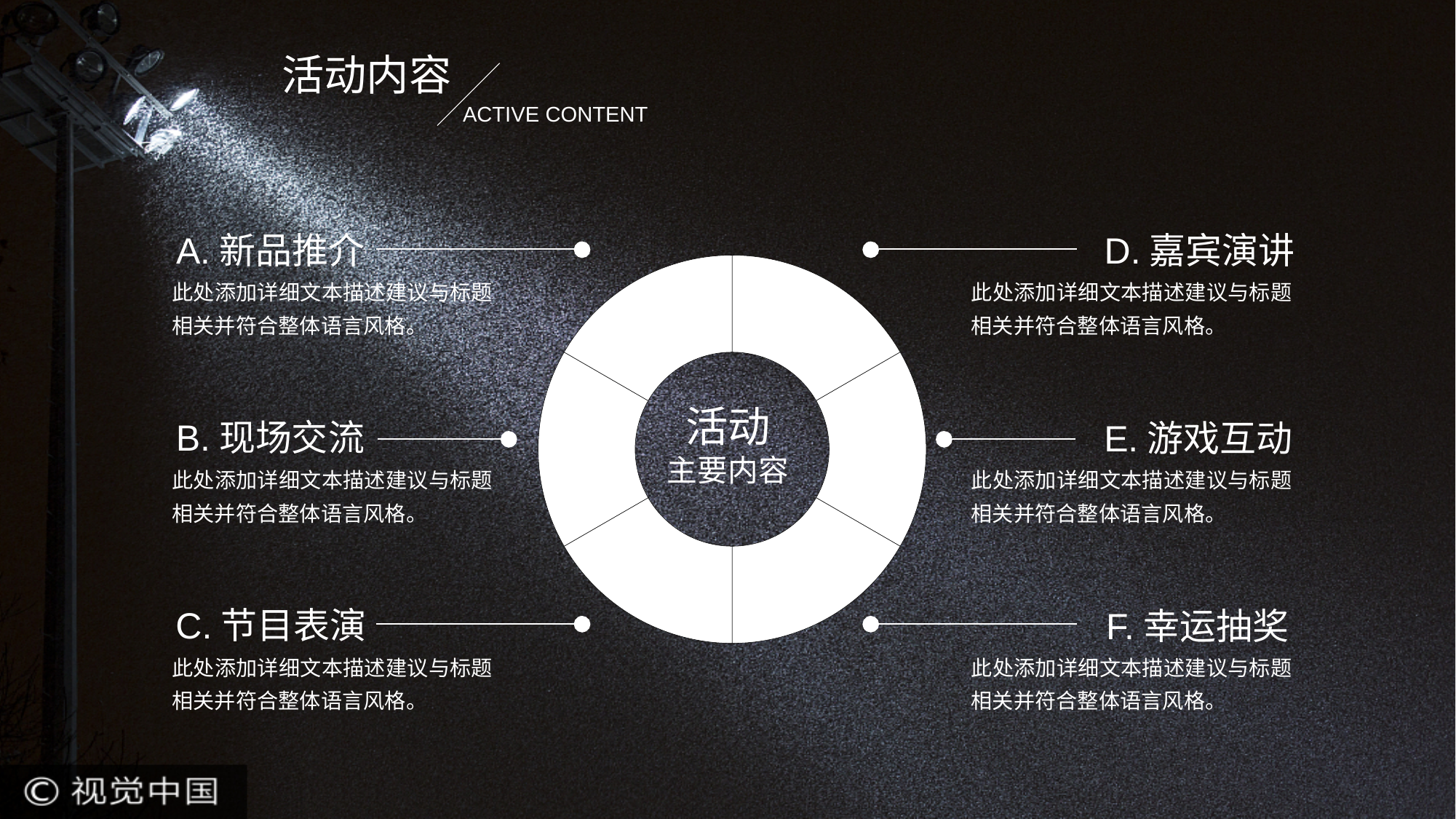

活动内容
ACTIVE CONTENT
A.新品推介
此处添加详细文本描述建议与标题相关并符合整体语言风格。

### Chart

| Category | 列1 |
|---|---|
|  | 0.166666667 |
|  | 0.166666667 |
|  | 0.166666667 |
|  | 0.166666667 |
|  | 0.166666667 |
|  | 0.166666667 |
D.嘉宾演讲
此处添加详细文本描述建议与标题相关并符合整体语言风格。

活动
主要内容
B.现场交流
此处添加详细文本描述建议与标题相关并符合整体语言风格。
E.游戏互动
此处添加详细文本描述建议与标题相关并符合整体语言风格。

C.节目表演
此处添加详细文本描述建议与标题相关并符合整体语言风格。
F.幸运抽奖
此处添加详细文本描述建议与标题相关并符合整体语言风格。